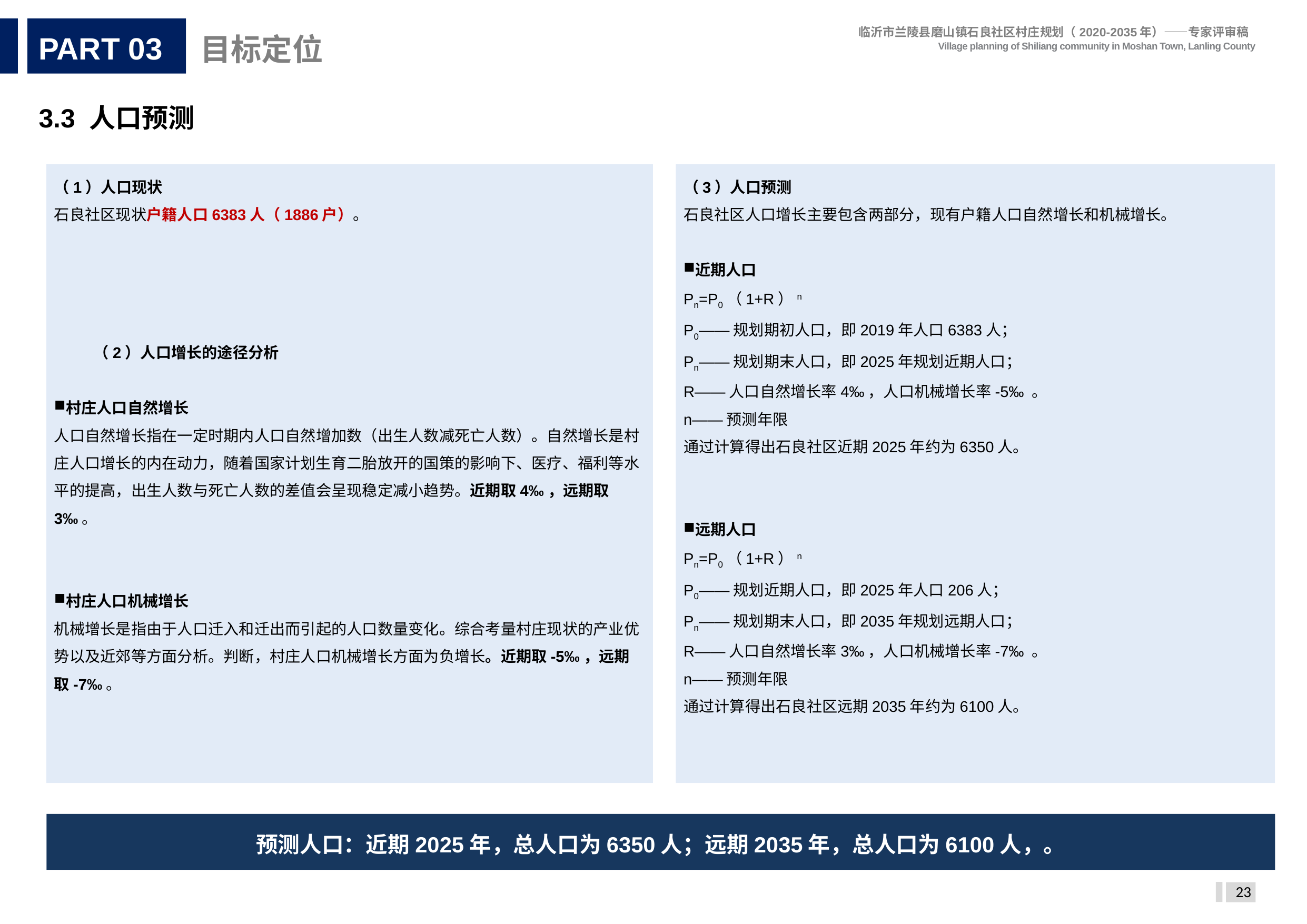

PART 03
目标定位
3.3 人口预测
（1）人口现状
石良社区现状户籍人口6383人（1886户）。

（2）人口增长的途径分析

村庄人口自然增长
人口自然增长指在一定时期内人口自然增加数（出生人数减死亡人数）。自然增长是村庄人口增长的内在动力，随着国家计划生育二胎放开的国策的影响下、医疗、福利等水平的提高，出生人数与死亡人数的差值会呈现稳定减小趋势。近期取4‰，远期取3‰。

村庄人口机械增长
机械增长是指由于人口迁入和迁出而引起的人口数量变化。综合考量村庄现状的产业优势以及近郊等方面分析。判断，村庄人口机械增长方面为负增长。近期取-5‰，远期取-7‰。

（3）人口预测
石良社区人口增长主要包含两部分，现有户籍人口自然增长和机械增长。

近期人口
Pn=P0（1+R）n
P0——规划期初人口，即2019年人口6383人；
Pn——规划期末人口，即2025年规划近期人口；
R——人口自然增长率4‰，人口机械增长率-5‰ 。
n——预测年限
通过计算得出石良社区近期2025年约为6350人。

远期人口
Pn=P0（1+R）n
P0——规划近期人口，即2025年人口206人；
Pn——规划期末人口，即2035年规划远期人口；
R——人口自然增长率3‰，人口机械增长率-7‰ 。
n——预测年限
通过计算得出石良社区远期2035年约为6100人。

预测人口：近期2025年，总人口为6350人；远期2035年，总人口为6100人，。
23